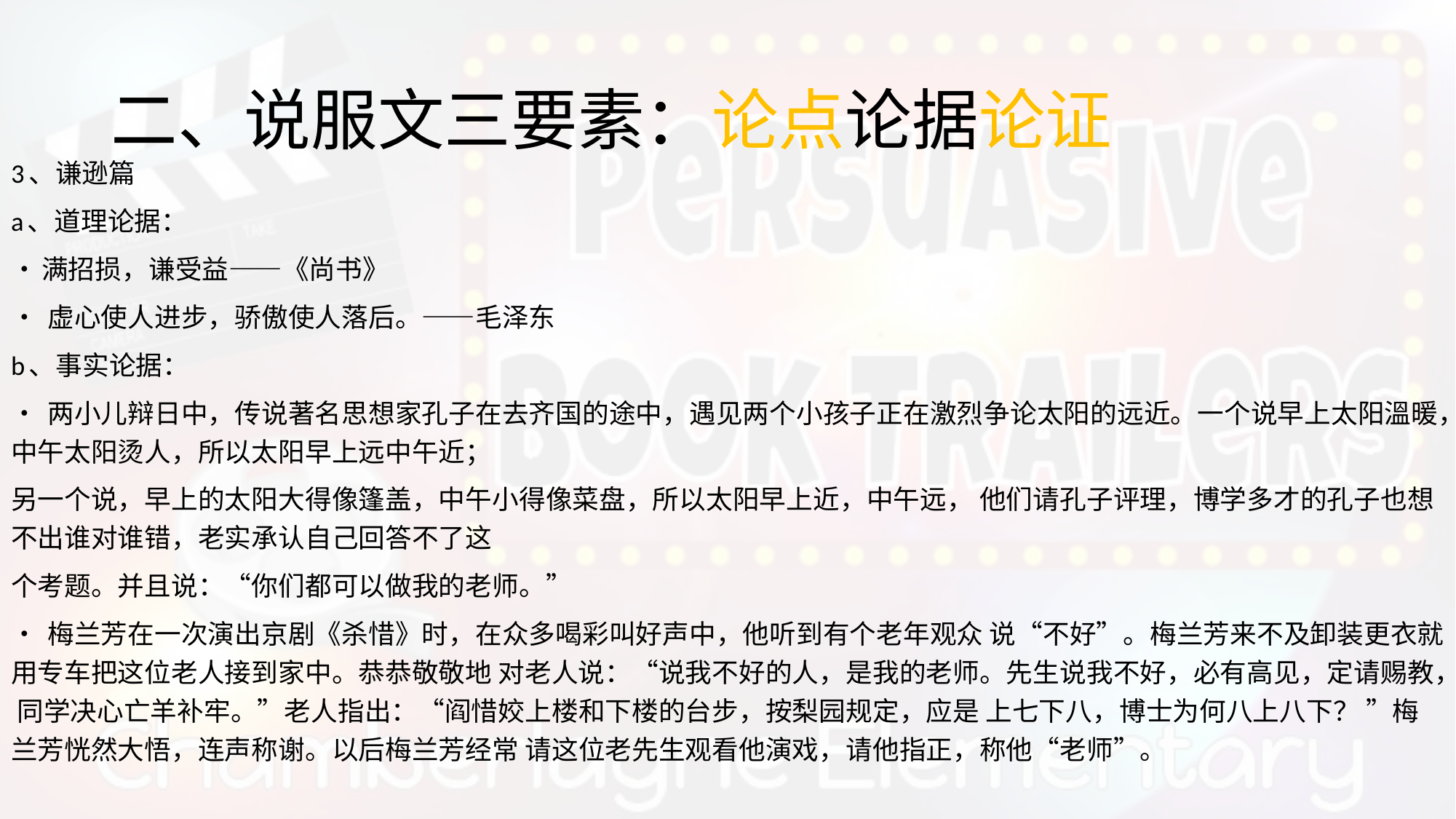

# 二、说服文三要素：论点论据论证

3、谦逊篇
a、道理论据：
•满招损，谦受益——《尚书》
• 虚心使人进步，骄傲使人落后。——毛泽东
b、事实论据：
• 两小儿辩日中，传说著名思想家孔子在去齐国的途中，遇见两个小孩子正在激烈争论太阳的远近。一个说早上太阳溫暖，中午太阳烫人，所以太阳早上远中午近；
另一个说，早上的太阳大得像篷盖，中午小得像菜盘，所以太阳早上近，中午远， 他们请孔子评理，博学多才的孔子也想不出谁对谁错，老实承认自己回答不了这
个考题。并且说：“你们都可以做我的老师。”
• 梅兰芳在一次演出京剧《杀惜》时，在众多喝彩叫好声中，他听到有个老年观众 说“不好”。梅兰芳来不及卸装更衣就用专车把这位老人接到家中。恭恭敬敬地 对老人说：“说我不好的人，是我的老师。先生说我不好，必有高见，定请赐教， 同学决心亡羊补牢。”老人指出：“阎惜姣上楼和下楼的台步，按梨园规定，应是 上七下八，博士为何八上八下？ ”梅兰芳恍然大悟，连声称谢。以后梅兰芳经常 请这位老先生观看他演戏，请他指正，称他“老师”。